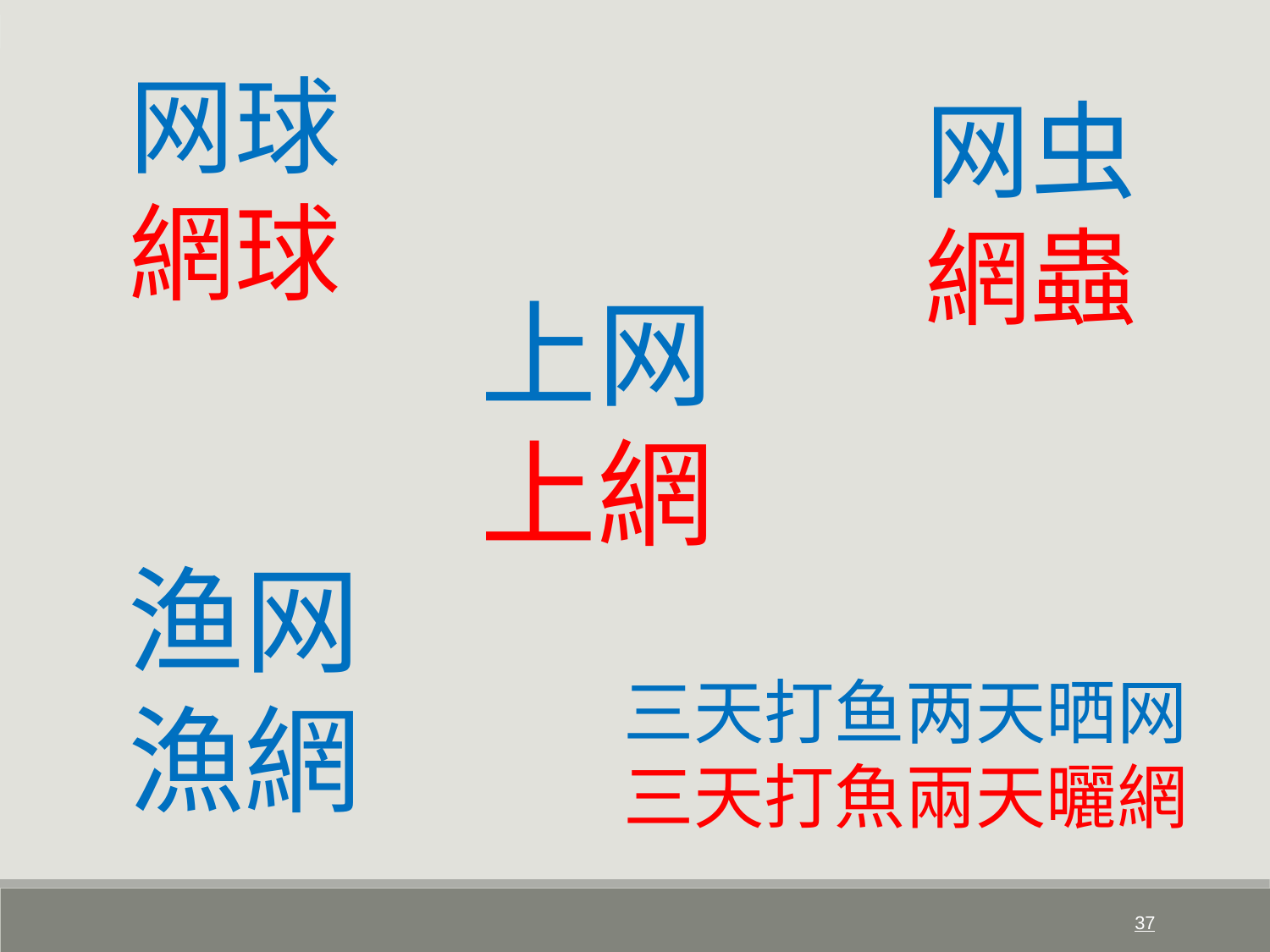

网球
網球
网虫
網蟲
上网
上網
渔网
漁網
三天打鱼两天晒网
三天打魚兩天曬網

37